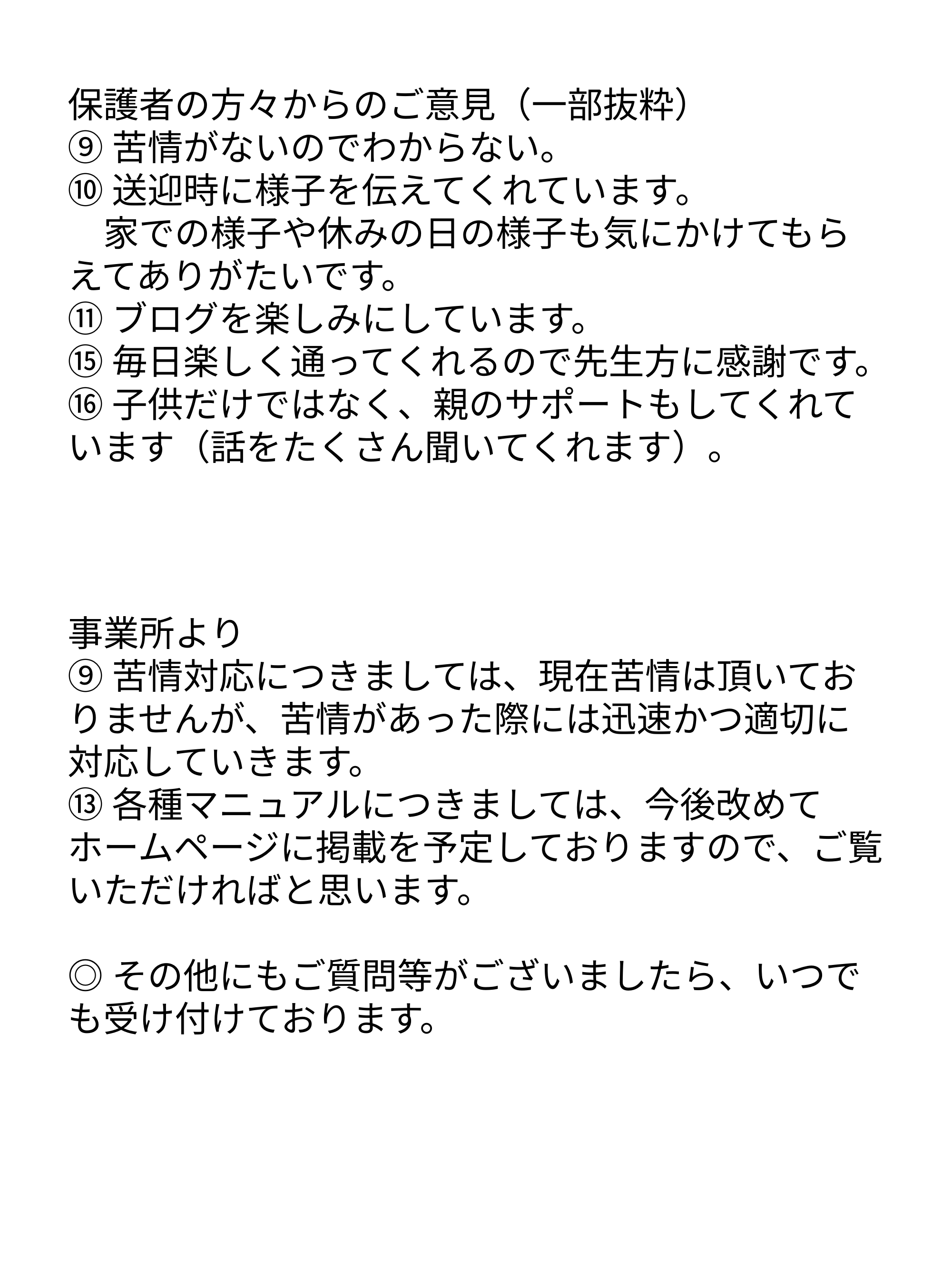

保護者の方々からのご意見（一部抜粋）
⑨苦情がないのでわからない。
⑩送迎時に様子を伝えてくれています。
　家での様子や休みの日の様子も気にかけてもらえてありがたいです。
⑪ブログを楽しみにしています。
⑮毎日楽しく通ってくれるので先生方に感謝です。
⑯子供だけではなく、親のサポートもしてくれています（話をたくさん聞いてくれます）。
事業所より
⑨苦情対応につきましては、現在苦情は頂いておりませんが、苦情があった際には迅速かつ適切に対応していきます。
⑬各種マニュアルにつきましては、今後改めてホームページに掲載を予定しておりますので、ご覧いただければと思います。

◎その他にもご質問等がございましたら、いつでも受け付けております。